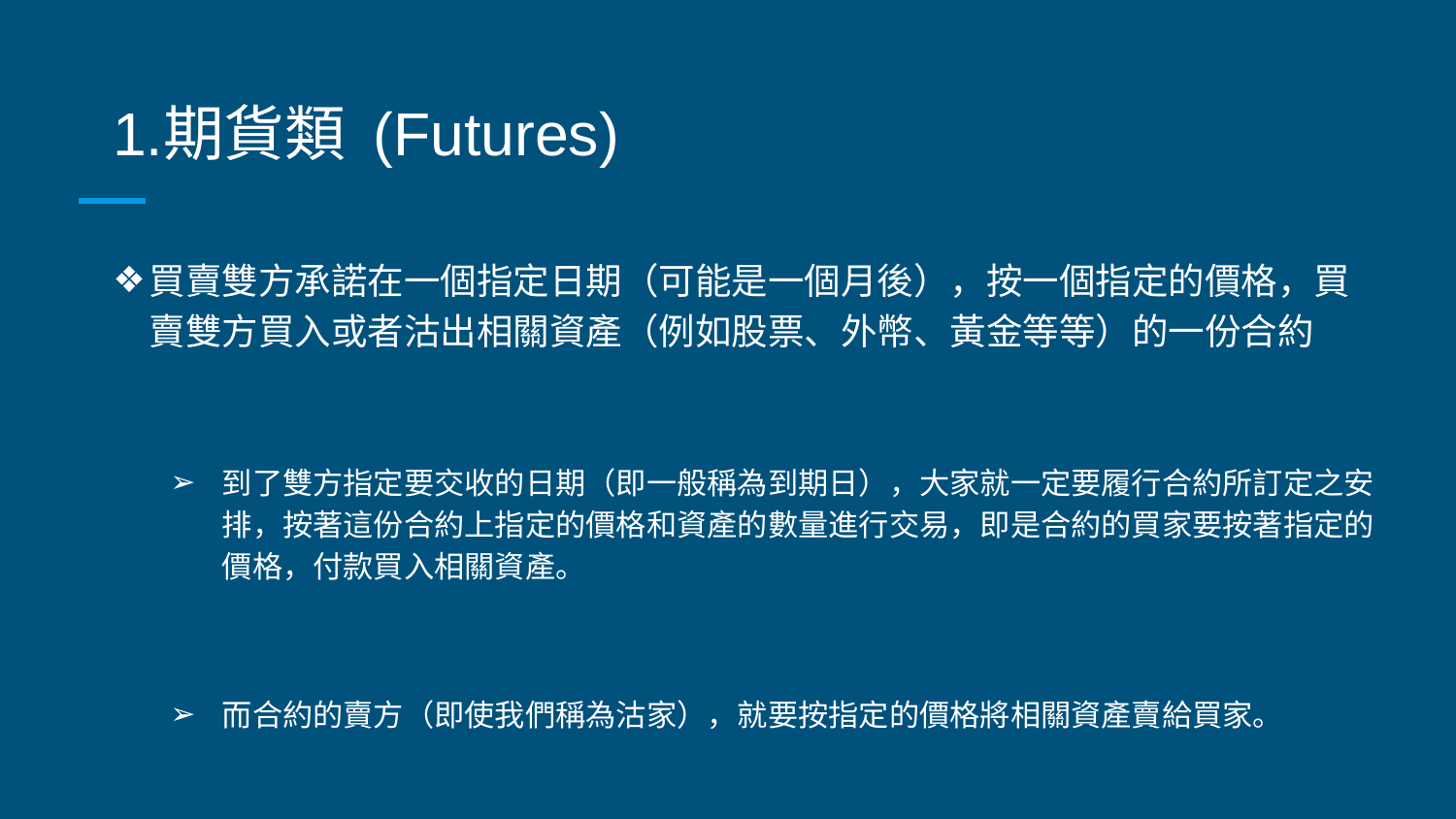

# 期貨類 (Futures)
買賣雙方承諾在一個指定日期（可能是一個月後），按一個指定的價格，買賣雙方買入或者沽出相關資產（例如股票、外幣、黃金等等）的一份合約

到了雙方指定要交收的日期（即一般稱為到期日），大家就一定要履行合約所訂定之安排，按著這份合約上指定的價格和資產的數量進行交易，即是合約的買家要按著指定的價格，付款買入相關資產。

而合約的賣方（即使我們稱為沽家），就要按指定的價格將相關資產賣給買家。